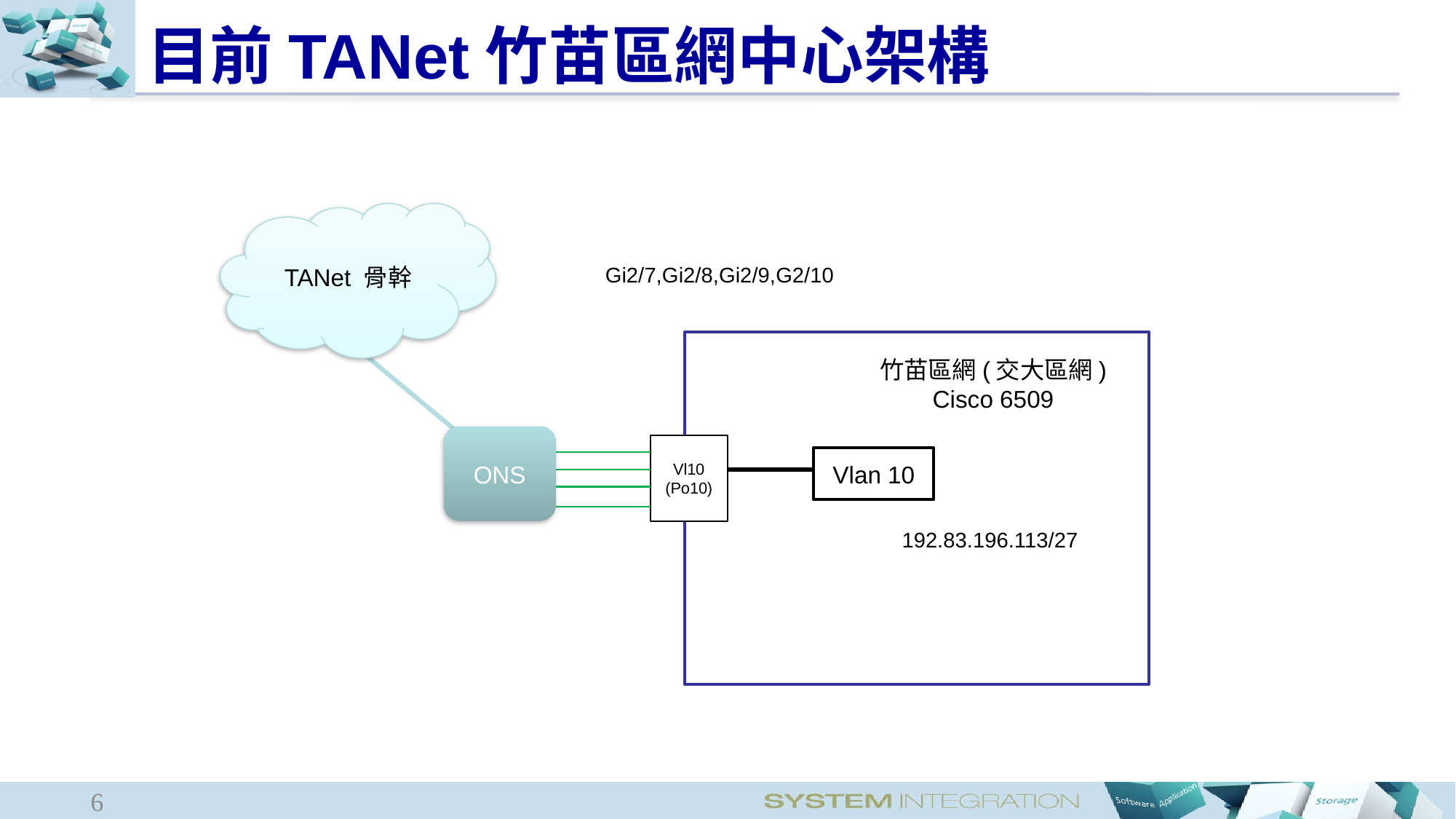

# 目前TANet竹苗區網中心架構
TANet 骨幹
Gi2/7,Gi2/8,Gi2/9,G2/10

竹苗區網(交大區網)
Cisco 6509
ONS
Vl10
(Po10)
Vlan 10
192.83.196.113/27
6